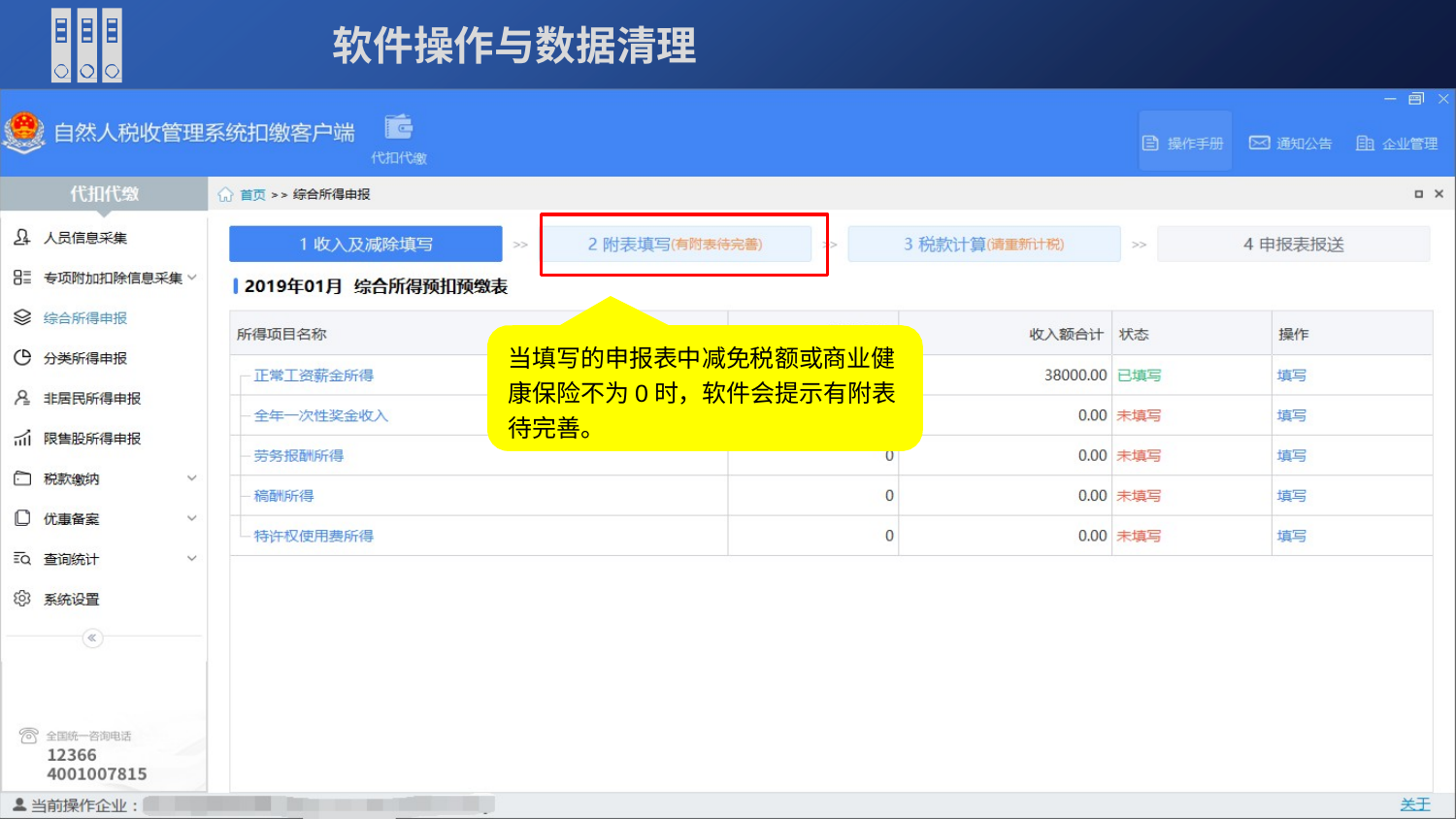

软件操作与数据清理

当填写的申报表中减免税额或商业健
康保险不为0时，软件会提示有附表
待完善。